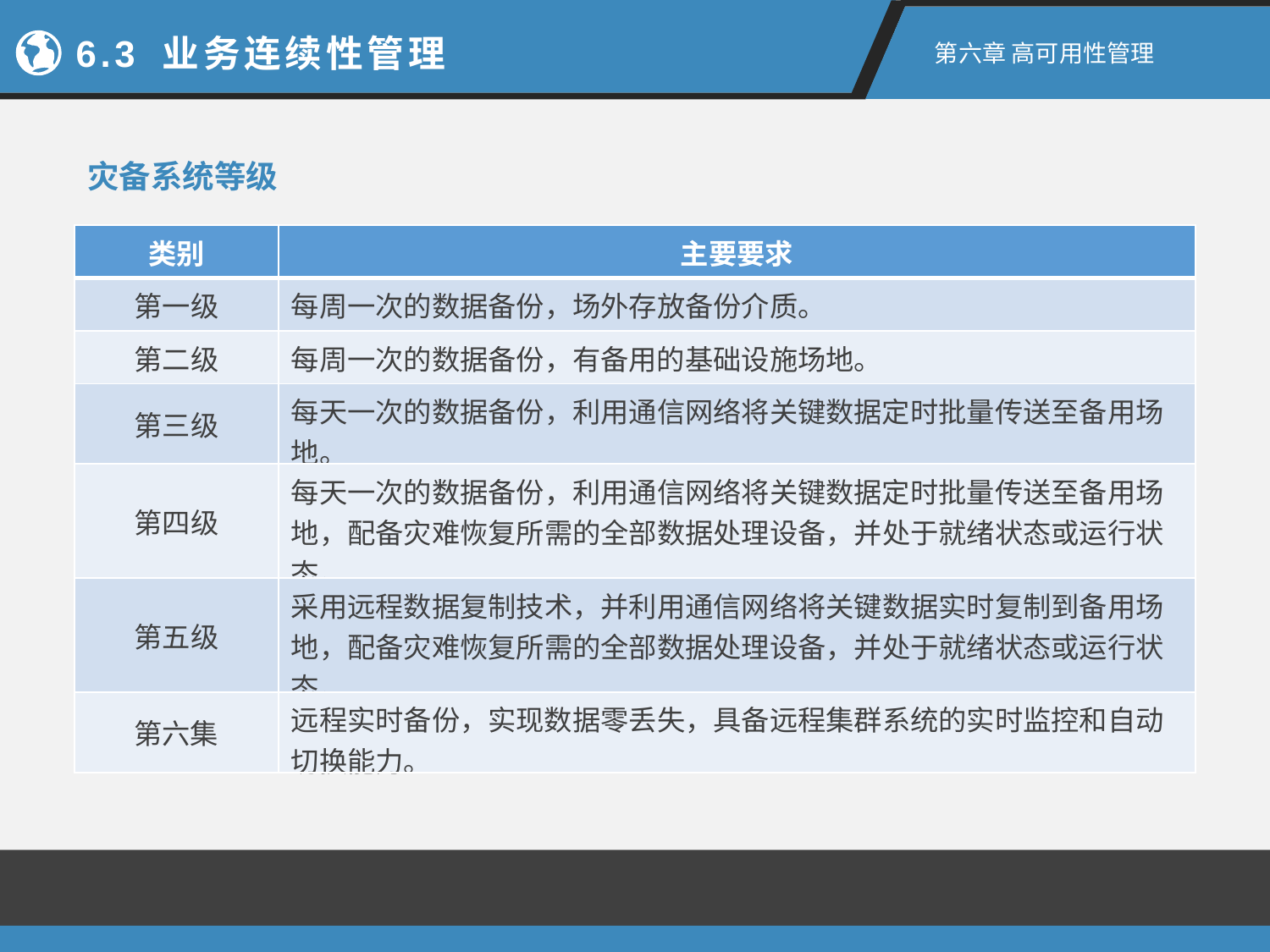

6.3 业务连续性管理

第六章 高可用性管理
灾备系统等级
| 类别 | 主要要求 |
| --- | --- |
| 第一级 | 每周一次的数据备份，场外存放备份介质。 |
| 第二级 | 每周一次的数据备份，有备用的基础设施场地。 |
| 第三级 | 每天一次的数据备份，利用通信网络将关键数据定时批量传送至备用场地。 |
| 第四级 | 每天一次的数据备份，利用通信网络将关键数据定时批量传送至备用场地，配备灾难恢复所需的全部数据处理设备，并处于就绪状态或运行状态。 |
| 第五级 | 采用远程数据复制技术，并利用通信网络将关键数据实时复制到备用场地，配备灾难恢复所需的全部数据处理设备，并处于就绪状态或运行状态。 |
| 第六集 | 远程实时备份，实现数据零丢失，具备远程集群系统的实时监控和自动切换能力。 |